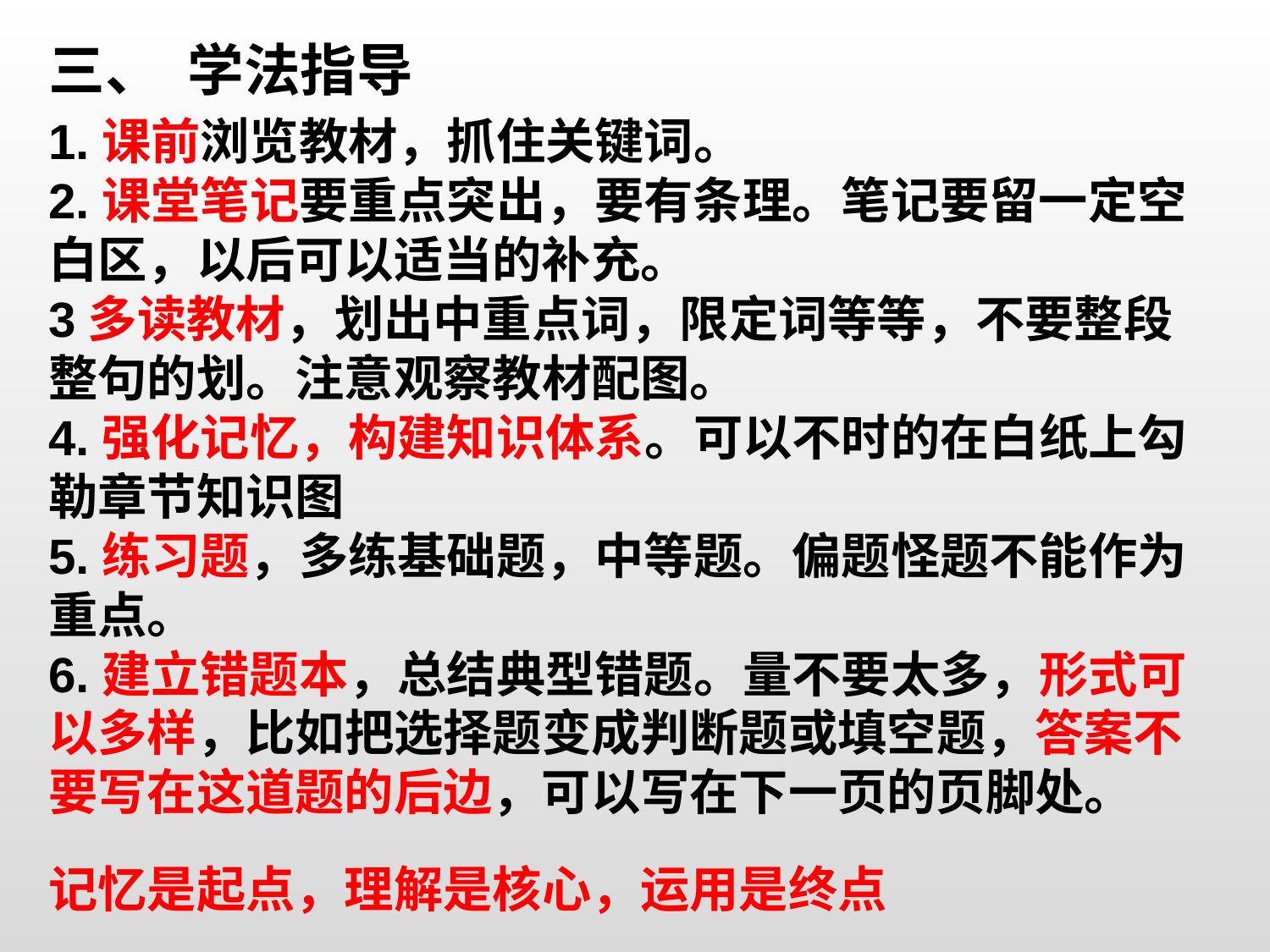

三、  学法指导
1.课前浏览教材，抓住关键词。
2.课堂笔记要重点突出，要有条理。笔记要留一定空白区，以后可以适当的补充。
3多读教材，划出中重点词，限定词等等，不要整段整句的划。注意观察教材配图。
4.强化记忆，构建知识体系。可以不时的在白纸上勾勒章节知识图
5.练习题，多练基础题，中等题。偏题怪题不能作为重点。
6.建立错题本，总结典型错题。量不要太多，形式可以多样，比如把选择题变成判断题或填空题，答案不要写在这道题的后边，可以写在下一页的页脚处。

记忆是起点，理解是核心，运用是终点